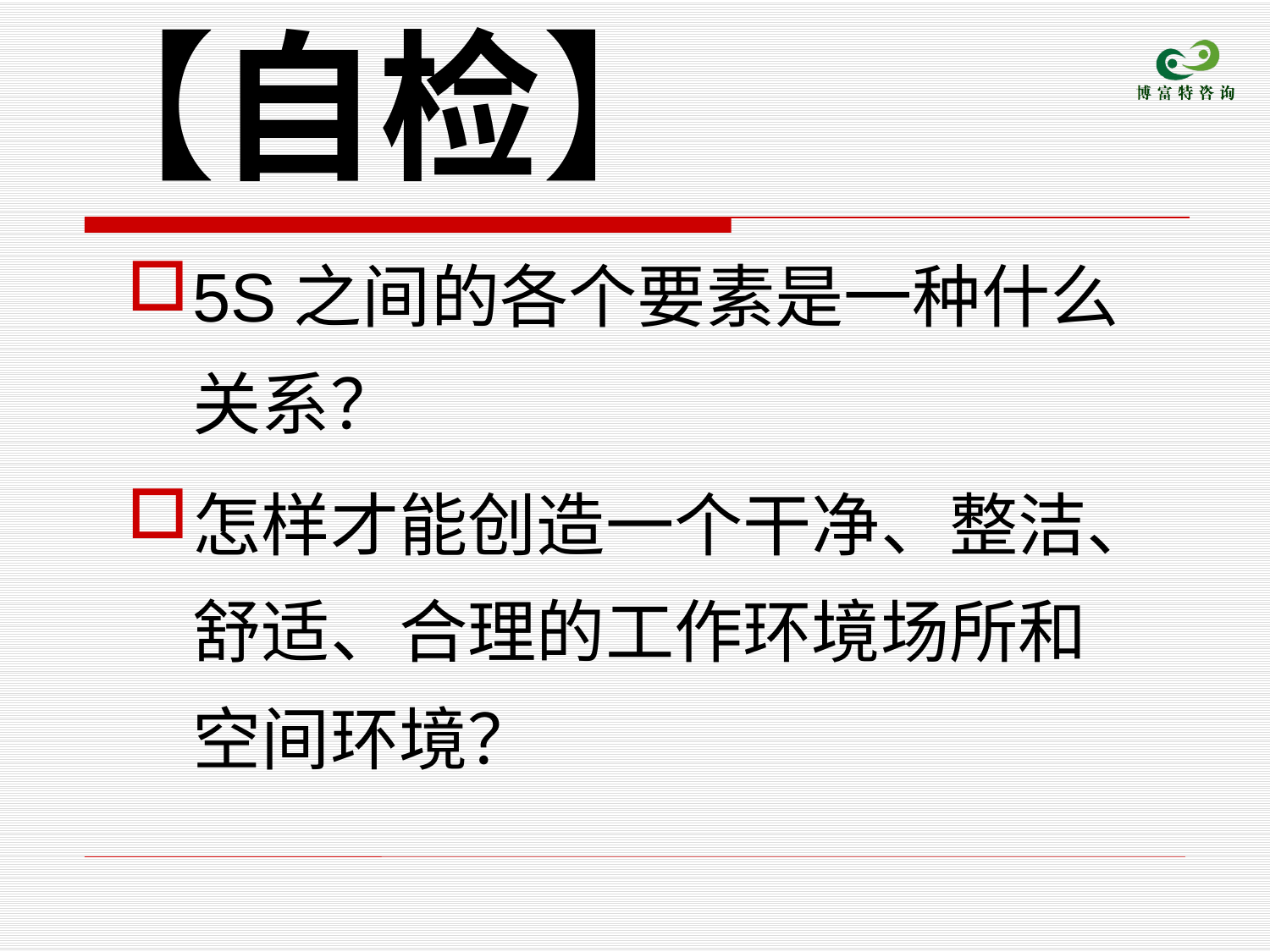

# 【自检】
5S之间的各个要素是一种什么关系？
怎样才能创造一个干净、整洁、舒适、合理的工作环境场所和空间环境？
72